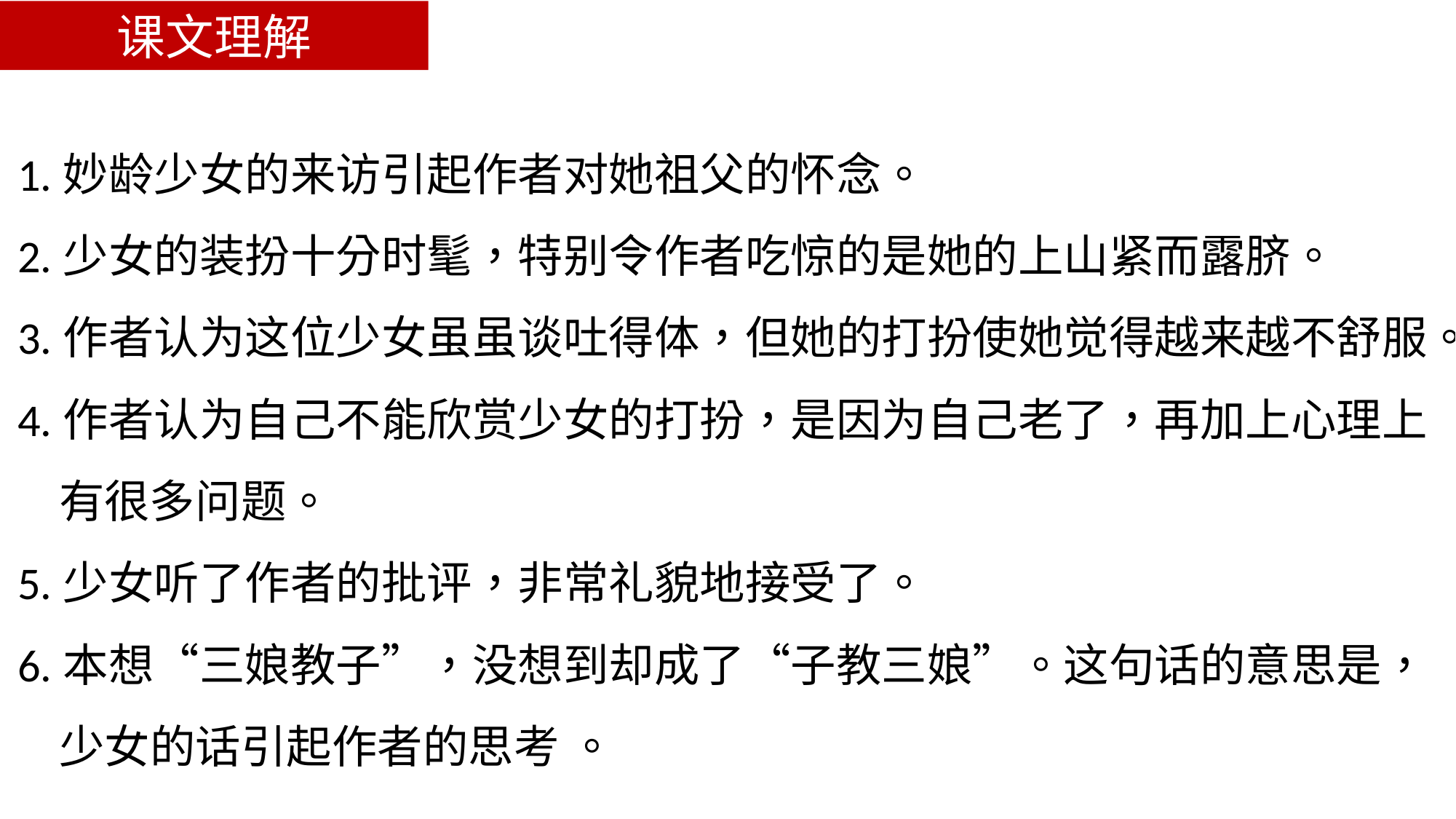

课文理解
1.妙龄少女的来访引起作者对她祖父的怀念。
2.少女的装扮十分时髦，特别令作者吃惊的是她的上山紧而露脐。
3.作者认为这位少女虽虽谈吐得体，但她的打扮使她觉得越来越不舒服。
4.作者认为自己不能欣赏少女的打扮，是因为自己老了，再加上心理上
   有很多问题。
5.少女听了作者的批评，非常礼貌地接受了。
6.本想“三娘教子”，没想到却成了“子教三娘”。这句话的意思是，
   少女的话引起作者的思考 。